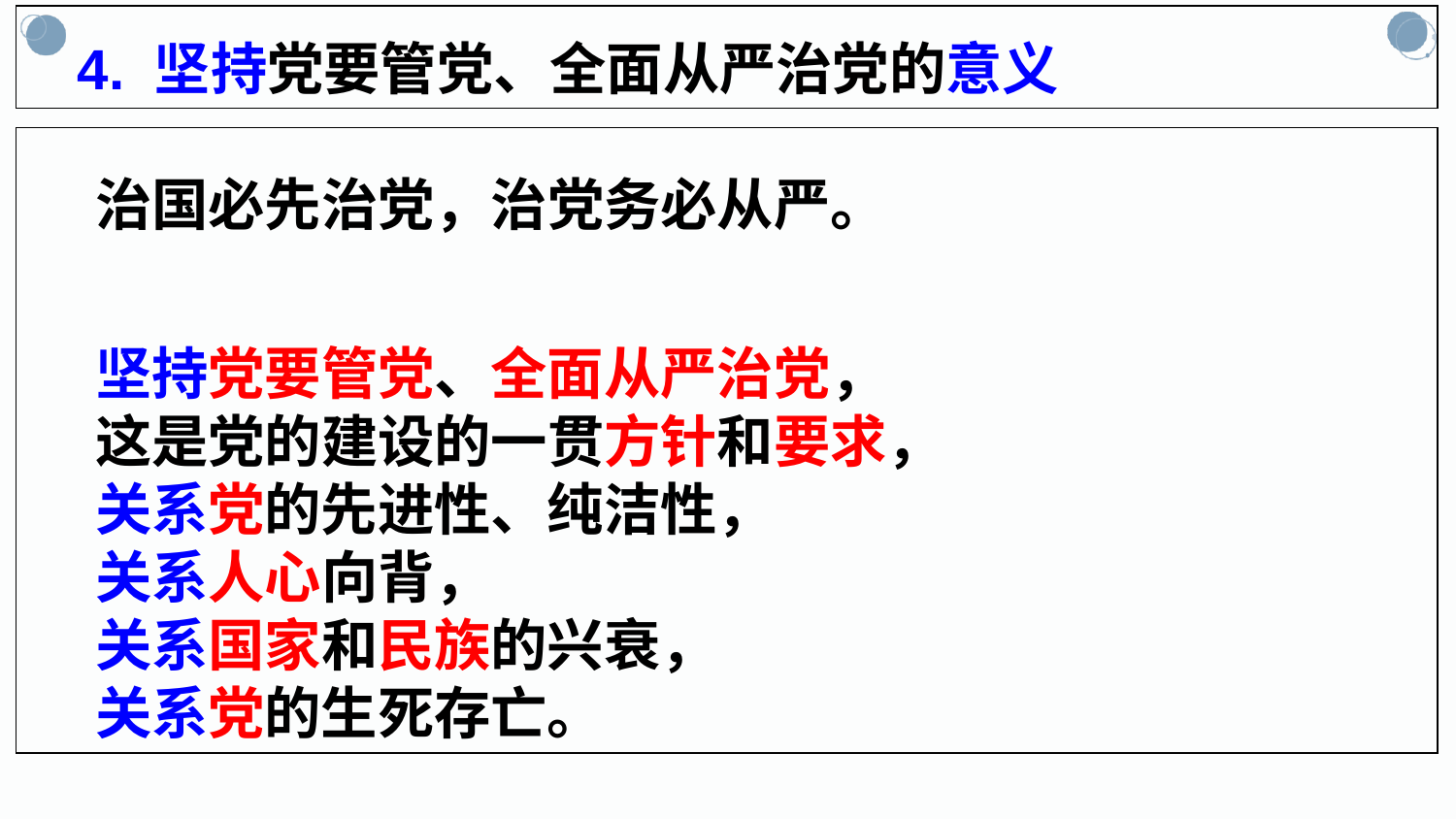

4. 坚持党要管党、全面从严治党的意义
    治国必先治党，治党务必从严。

    坚持党要管党、全面从严治党，
    这是党的建设的一贯方针和要求，
    关系党的先进性、纯洁性，
    关系人心向背，
    关系国家和民族的兴衰，
    关系党的生死存亡。